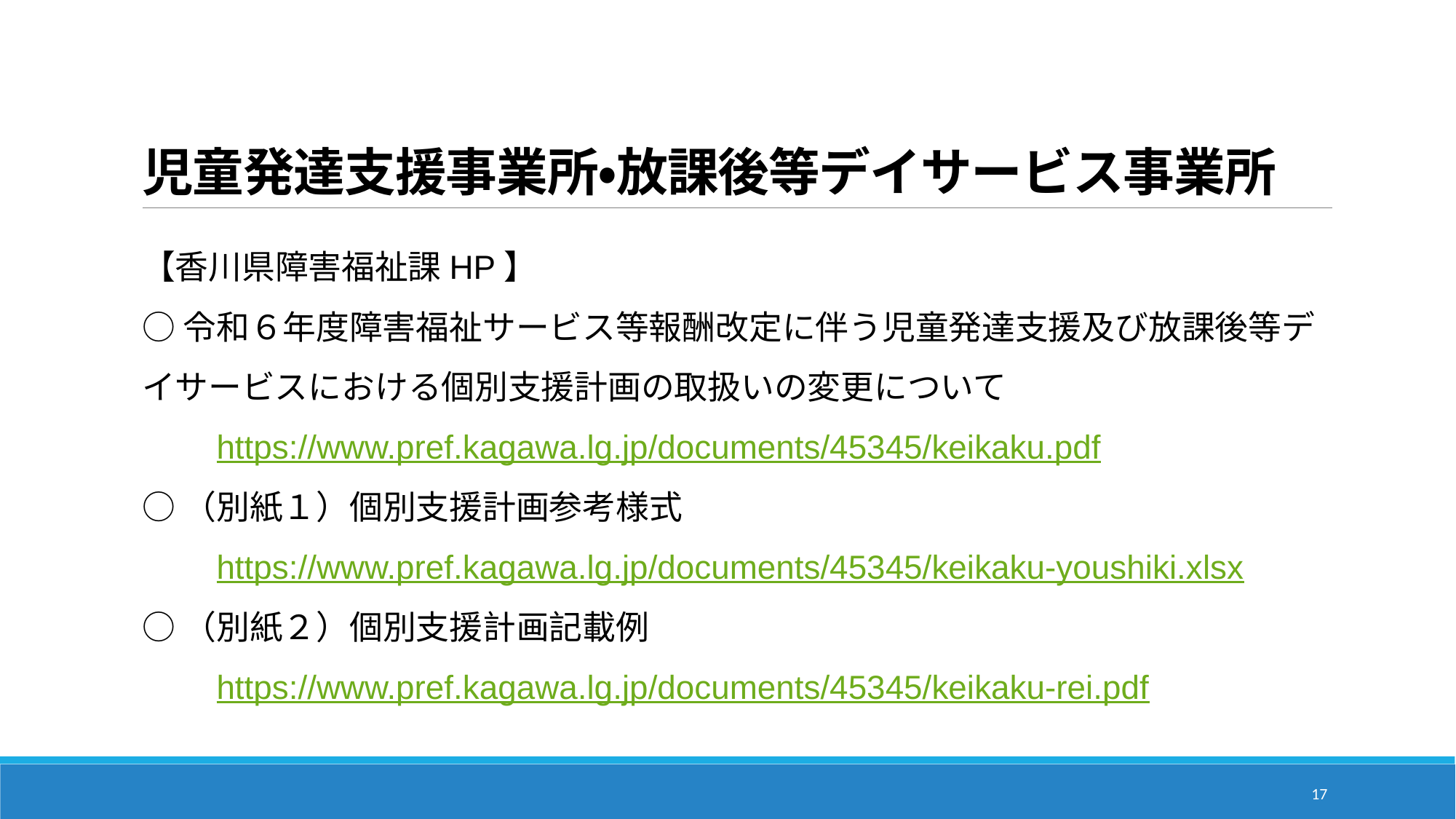

# 児童発達支援事業所・放課後等デイサービス事業所
【香川県障害福祉課HP】
○令和６年度障害福祉サービス等報酬改定に伴う児童発達支援及び放課後等デイサービスにおける個別支援計画の取扱いの変更について
　　https://www.pref.kagawa.lg.jp/documents/45345/keikaku.pdf
○（別紙１）個別支援計画参考様式
　　https://www.pref.kagawa.lg.jp/documents/45345/keikaku-youshiki.xlsx
○（別紙２）個別支援計画記載例
　　https://www.pref.kagawa.lg.jp/documents/45345/keikaku-rei.pdf

17